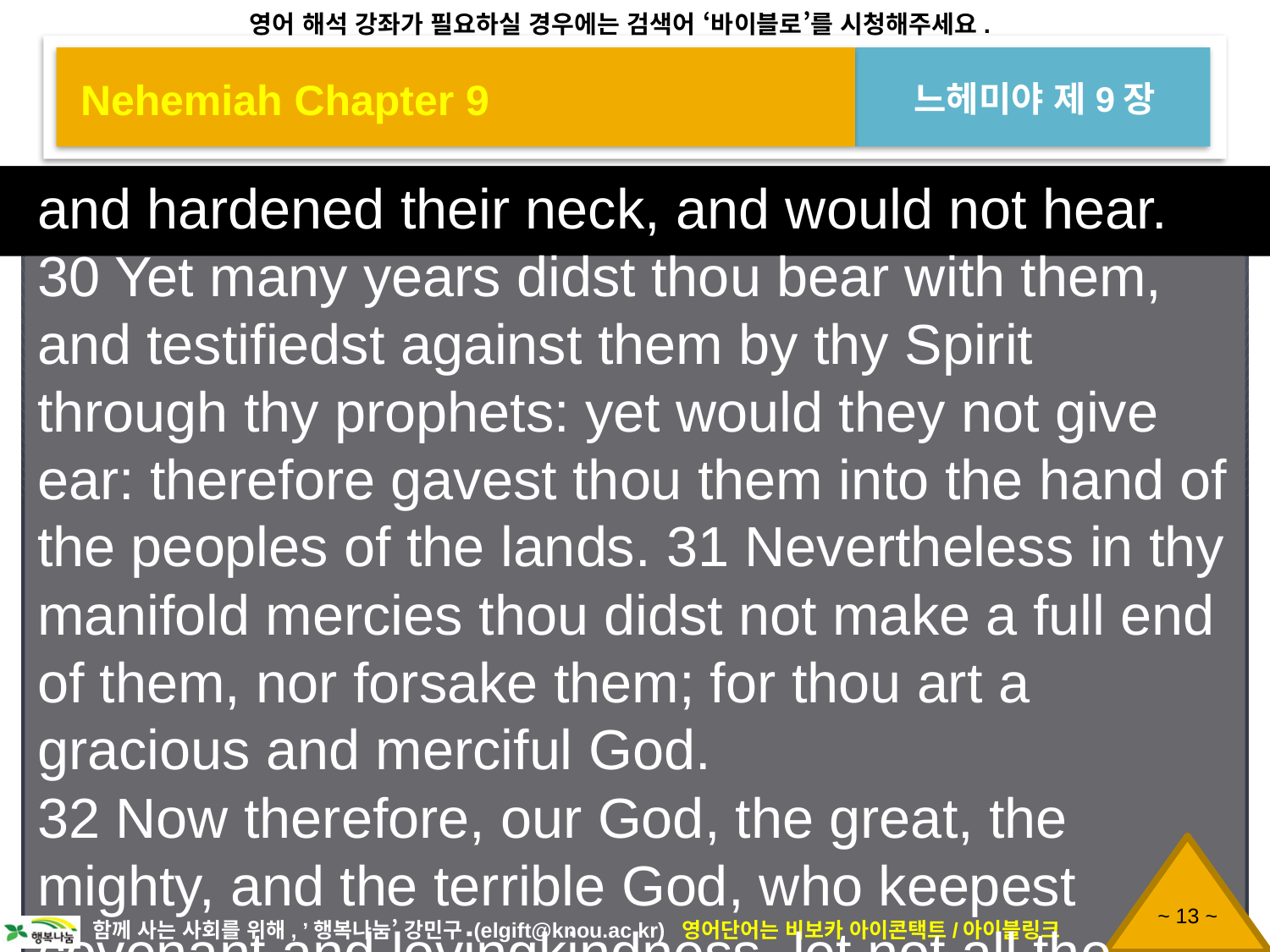

Nehemiah Chapter 9
느헤미야 제9장
and hardened their neck, and would not hear. 30 Yet many years didst thou bear with them, and testifiedst against them by thy Spirit through thy prophets: yet would they not give ear: therefore gavest thou them into the hand of the peoples of the lands. 31 Nevertheless in thy manifold mercies thou didst not make a full end of them, nor forsake them; for thou art a gracious and merciful God.
32 Now therefore, our God, the great, the mighty, and the terrible God, who keepest covenant and lovingkindness, let not all the travail seem little